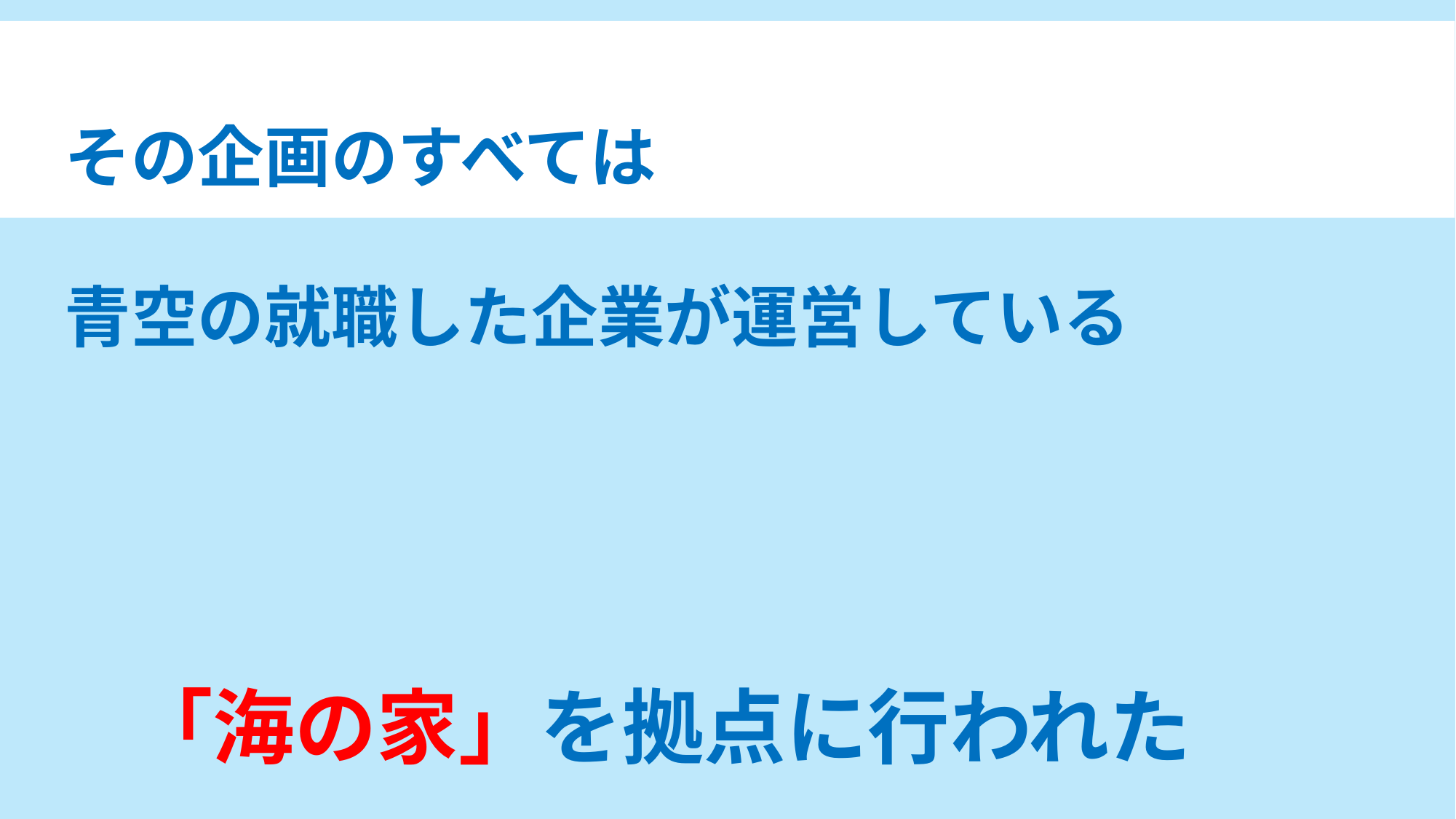

その企画のすべては

青空の就職した企業が運営している

　「海の家」を拠点に行われた